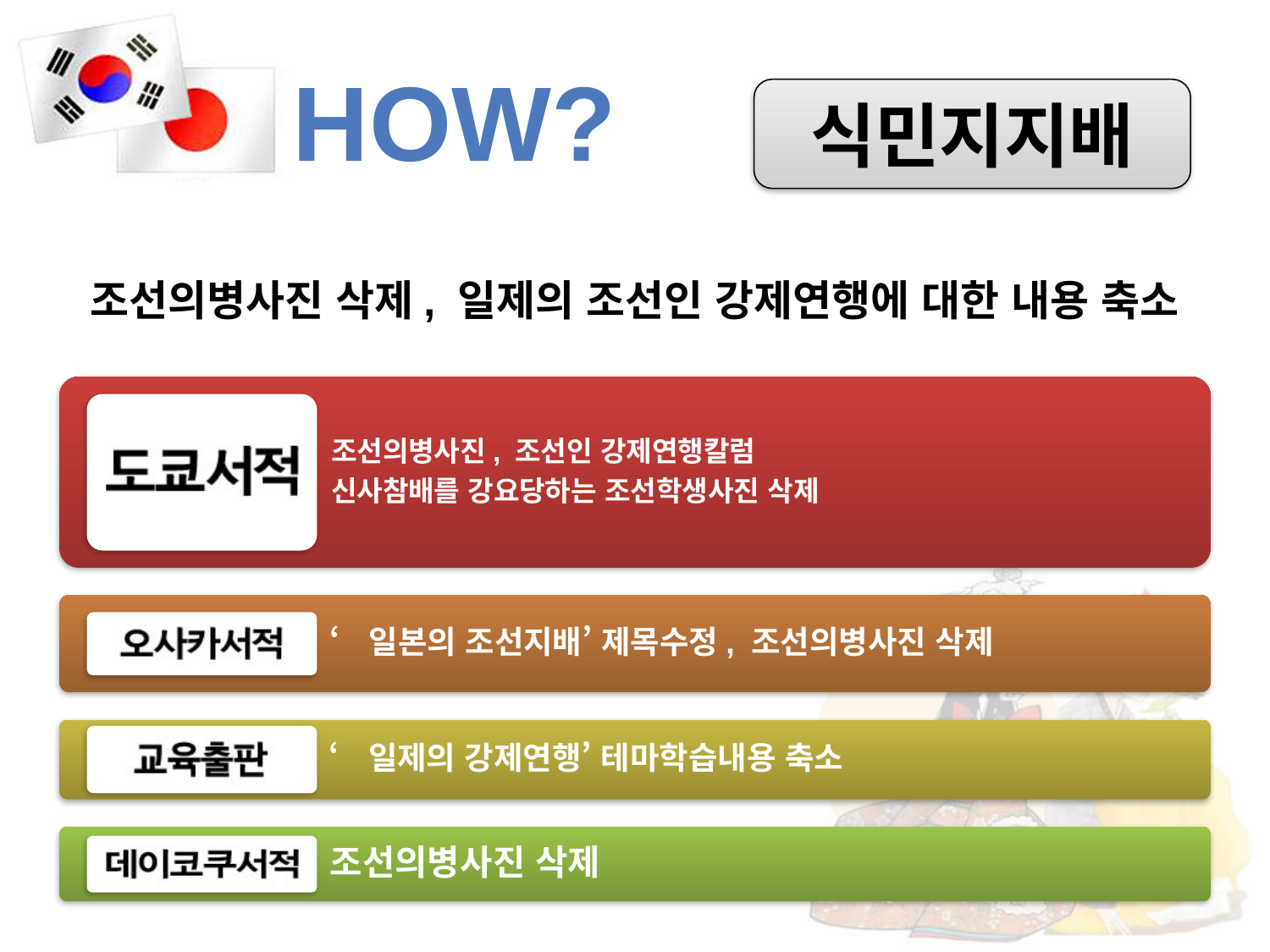

# how?
식민지지배
조선의병사진 삭제, 일제의 조선인 강제연행에 대한 내용 축소
조선의병사진, 조선인 강제연행칼럼
신사참배를 강요당하는 조선학생사진 삭제
‘일본의 조선지배’ 제목수정, 조선의병사진 삭제
‘일제의 강제연행’ 테마학습내용 축소
조선의병사진 삭제